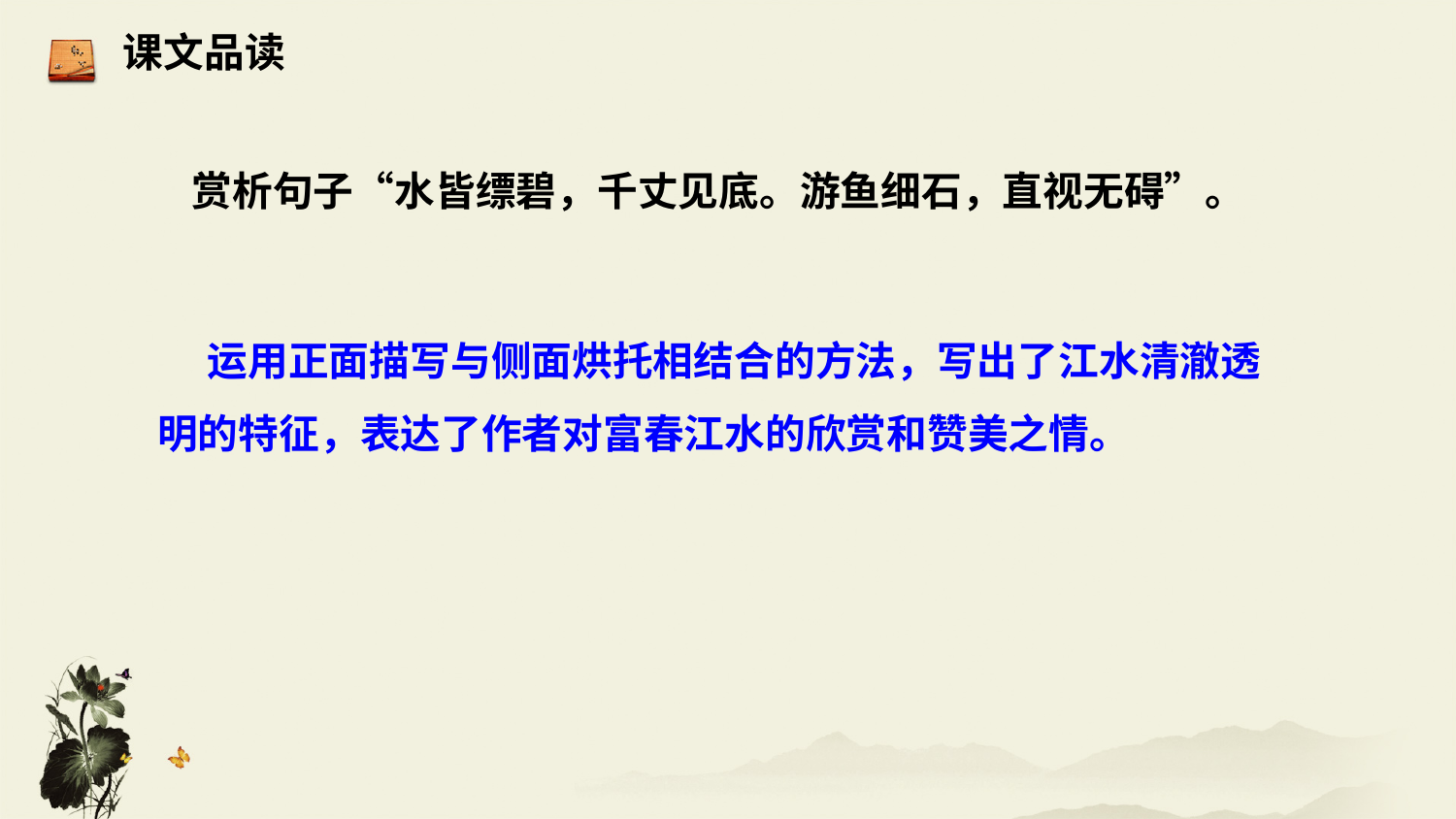

课文品读
赏析句子“水皆缥碧，千丈见底。游鱼细石，直视无碍”。

     运用正面描写与侧面烘托相结合的方法，写出了江水清澈透明的特征，表达了作者对富春江水的欣赏和赞美之情。